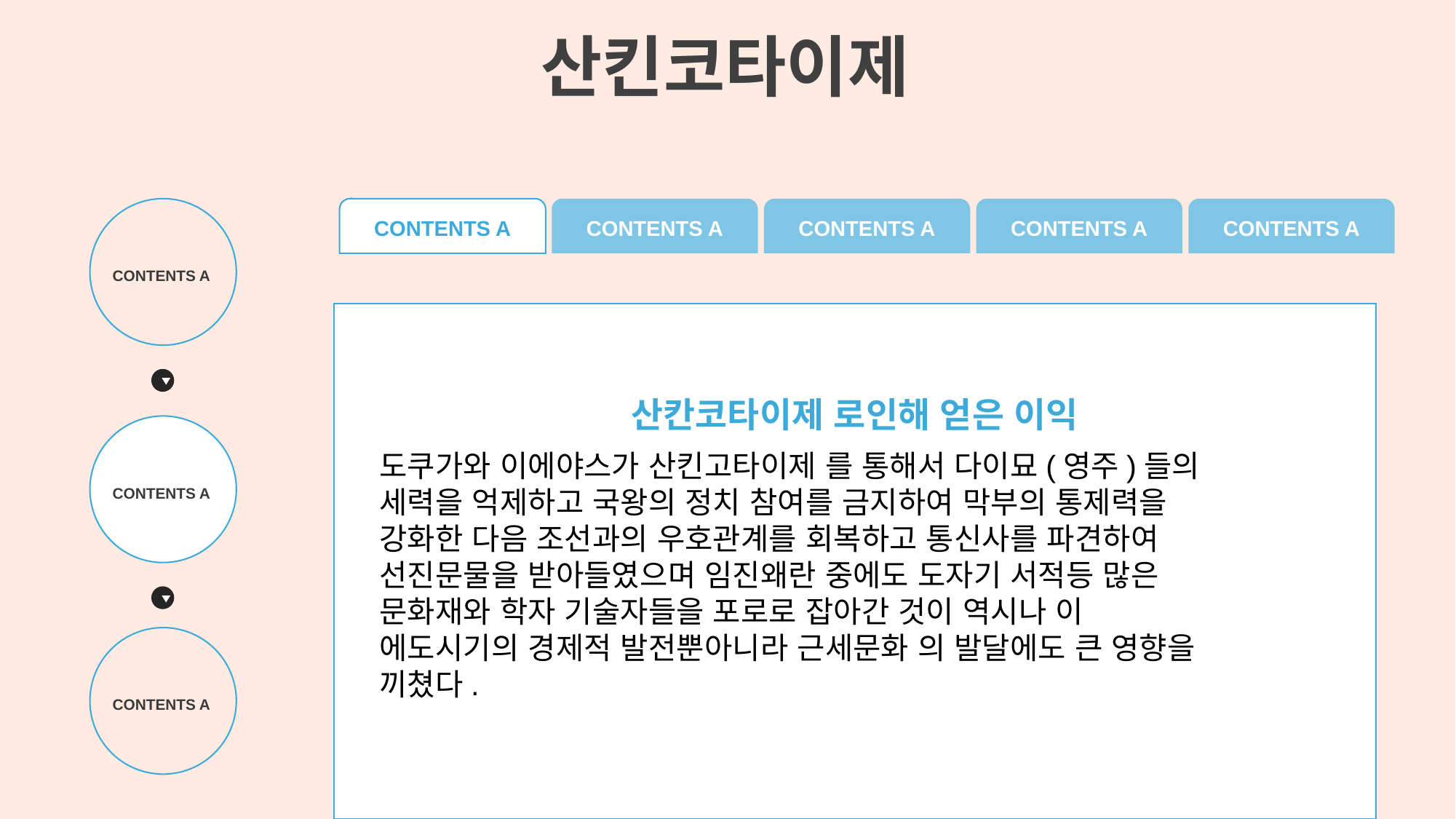

산킨코타이제

CONTENTS A
CONTENTS A
CONTENTS A
CONTENTS A
CONTENTS A

CONTENTS A

산칸코타이제 로인해 얻은 이익

도쿠가와 이에야스가 산킨고타이제 를 통해서 다이묘(영주)들의 세력을 억제하고 국왕의 정치 참여를 금지하여 막부의 통제력을 강화한 다음 조선과의 우호관계를 회복하고 통신사를 파견하여 선진문물을 받아들였으며 임진왜란 중에를 통해서 다이묘(영주)들의 세력을 억제하고 국왕의 정치 참여를 금지하여 막부의 통제력을 강화한 다음 조선과의 우호관계를 회복하고 통신사를 파견하여 선진문물을 받아들였으며 임진왜란 중에도 도자기 서적등 많은 문화재와 학자 기술자들을 포로로 잡아간 것이 역시나 이 에도시기의 경제적 발전뿐아니라 근세문화 의 발달에도 큰 영향을 끼쳤다.
도쿠가와 이에야스가 산킨고타이제 를 통해서 다이묘(영주)들의 세력을 억제하고 국왕의 정치 참여를 금지하여 막부의 통제력을 강화한 다음 조선과의 우호관계를 회복하고 통신사를 파견하여 선진문물을 받아들였으며 임진왜란 중에도 도자기 서적등 많은 문화재와 학자 기술자들을 포로로 잡아간 것이 역시나 이 에도시기의 경제적 발전뿐아니라 근세문화 의 발달에도 큰 영향도쿠가와 이에야스가 산킨고타이제 를 통해서 다이묘(영주)들의 세력을 억제하고 국왕의 정치 참여를 금지하여 막부의 통제력을 강화한 다음 조선과의 우호관계를 회복하고 통신사를 파견하여 선진문물을 받아들였으며 임진왜란 중에도 도자기 서적등 많은 문화재와 학자 기술자들을 포로로 잡아간 것이 역시나 이 에도시기의 경제적 발전뿐아니라 근세문화 의 발달에도 큰 영향을 끼쳤다.
다이도쿠가와 이에야스가 산킨고타이제 를 통해서 다이묘(영주)들의 세력을 억제하고 국왕의 정치 참여를 금지하여 막부의 통제력을 강화한 다음 조선과의 우호관계를 회복하고 통신사를 파견하여 선진문물을 받아들였으며 임진왜란 중에도 도자기 서적등 많은 문화재와 학자 기술자들을 포로로 잡아간 것이 역시나 이 에도시기의 경제적 발전뿐묘(영주)들의 세력을 억제하고 국왕의 정치 참여를 금지하여 막부의 통제력을 강화한 다음 조선과의 우호관계를 회복하고 통신사를 파견하여 선진문물을 받아들였으며 임진왜란 중에도 도자기 서적등 많은 문화재와 학자 기술자들을 포로로 잡아간 것이 역시나 이 에도시기의 경제적 발전뿐아니라 근세문화 의 발달에도 큰 영향을 끼쳤다.

▶

도쿠가와 이에야스가 산킨고타이제 를 통해서 다이묘(영주)들의 세력을 억제하고 국왕의 정치 참여를 금지하여 막부의 통제력을 강화한 다음 조선과의 우호관계를 회복하고 통신사를 파견하여 선진문물을 받아들였으며 임진왜란 중에도 도자기 서적등 많은 문화재와 학자 기술자들을 포로로 잡아간 것이 역시나 이 에도시기의 경제적 발전뿐아니라 근세문화 의 발달에도 큰 영향을 끼쳤다.

CONTENTS A
▶

CONTENTS A